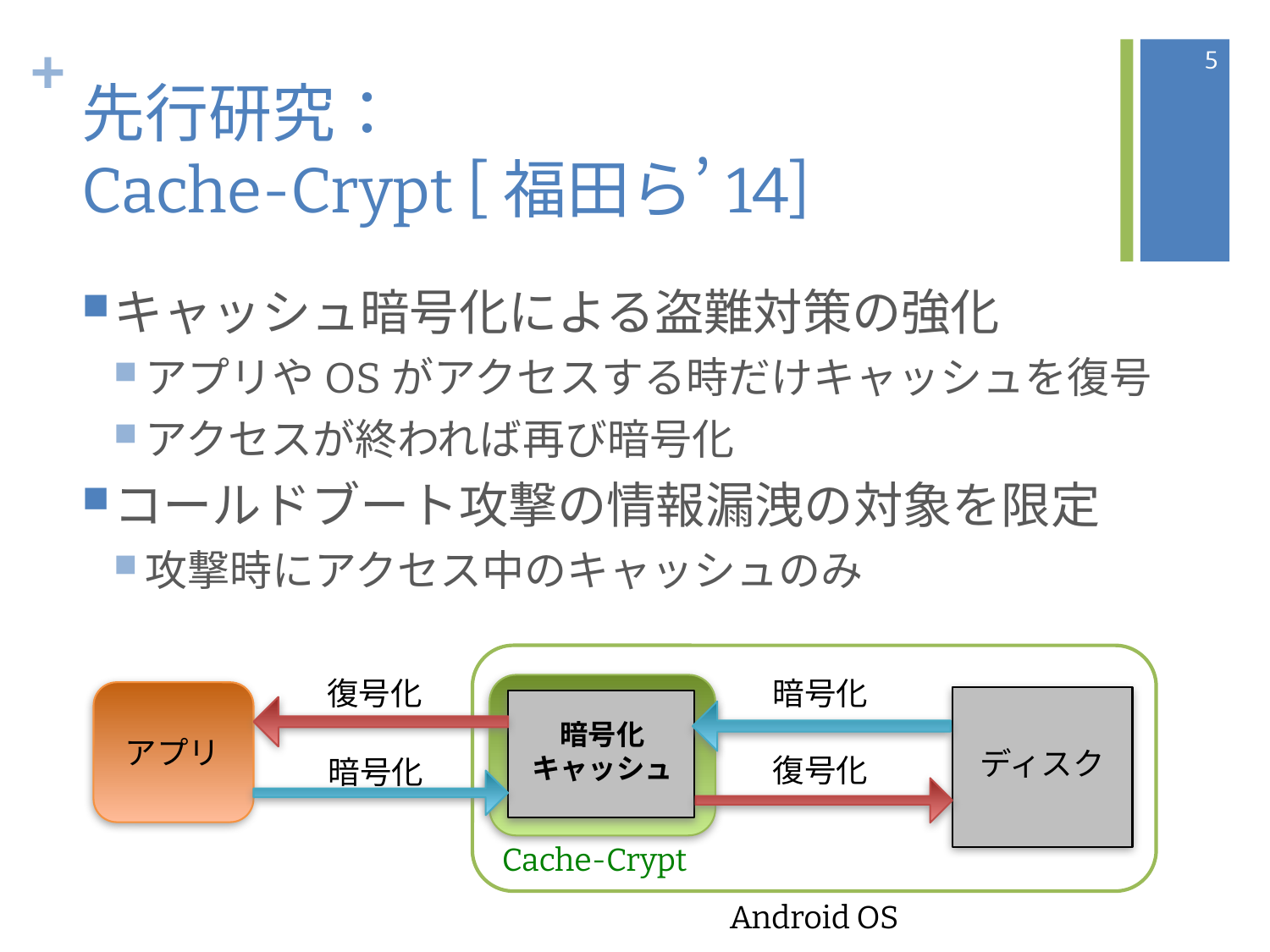

5
# 先行研究： Cache-Crypt [福田ら’14]
キャッシュ暗号化による盗難対策の強化
アプリやOSがアクセスする時だけキャッシュを復号
アクセスが終われば再び暗号化
コールドブート攻撃の情報漏洩の対象を限定
攻撃時にアクセス中のキャッシュのみ

復号化
暗号化

暗号化キャッシュ
アプリ
ディスク
復号化
暗号化

Cache-Crypt
Android OS